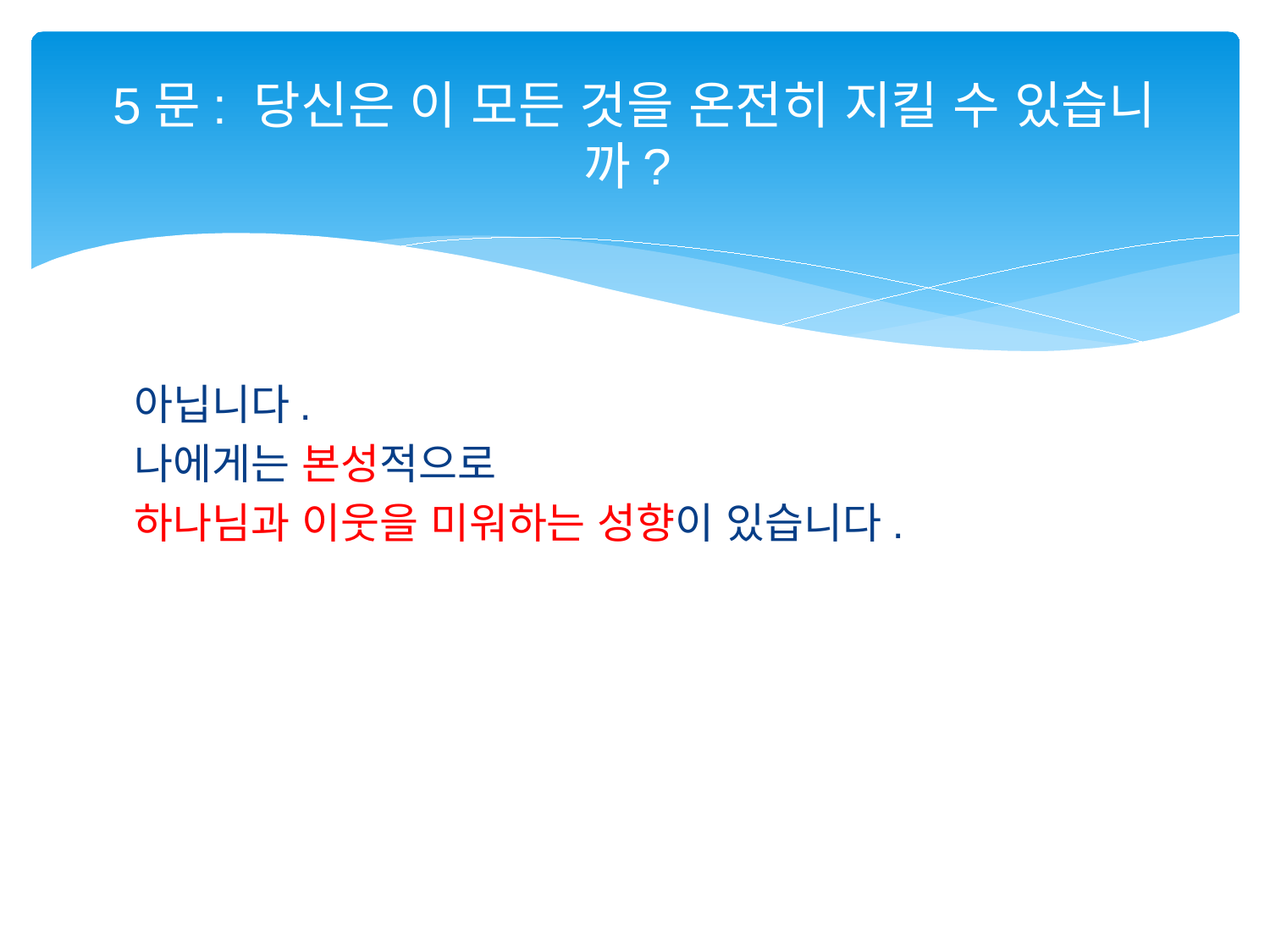

# 5문: 당신은 이 모든 것을 온전히 지킬 수 있습니까?
아닙니다.
나에게는 본성적으로
하나님과 이웃을 미워하는 성향이 있습니다.